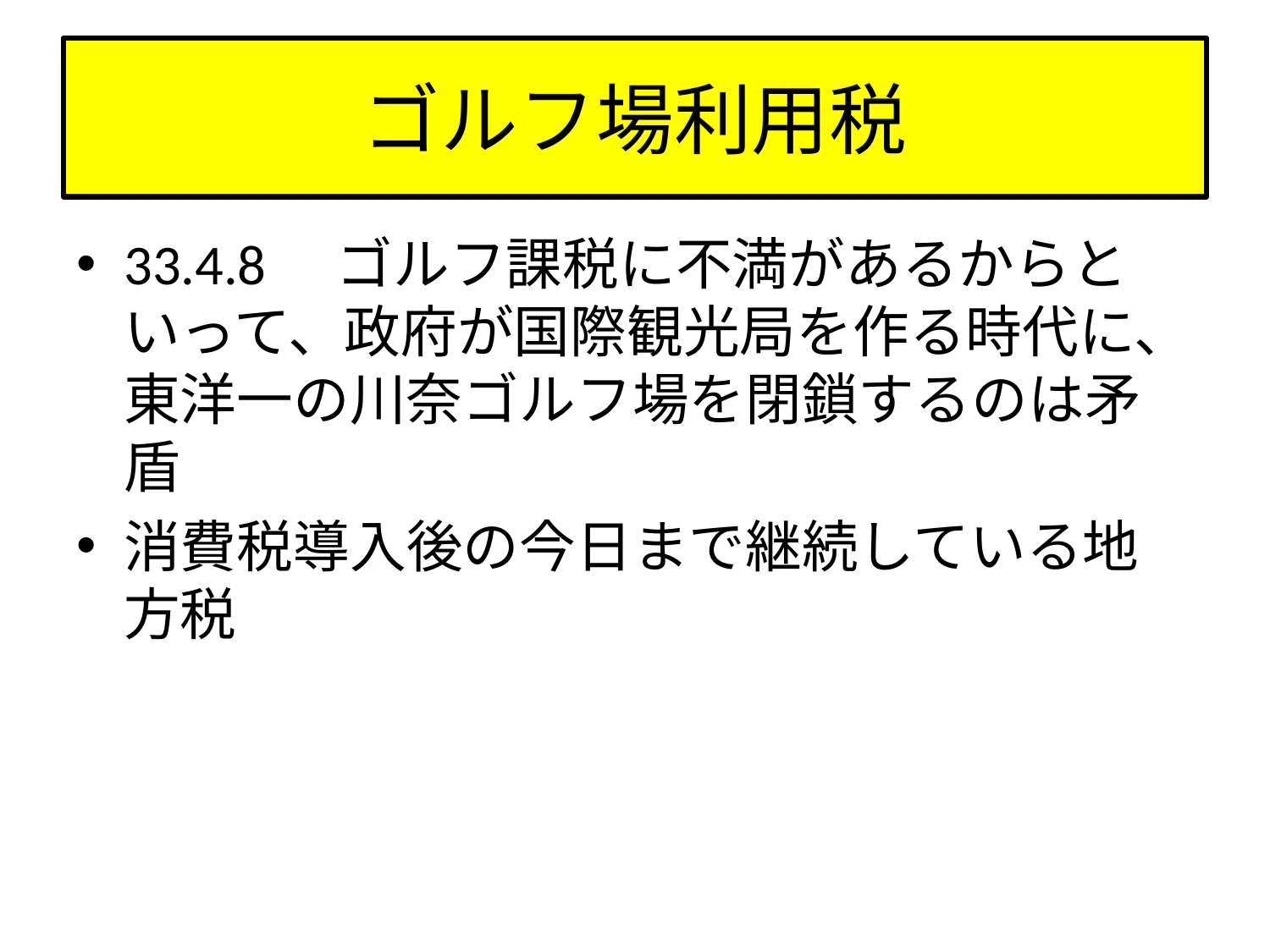

# ゴルフ場利用税
33.4.8　ゴルフ課税に不満があるからといって、政府が国際観光局を作る時代に、東洋一の川奈ゴルフ場を閉鎖するのは矛盾
消費税導入後の今日まで継続している地方税